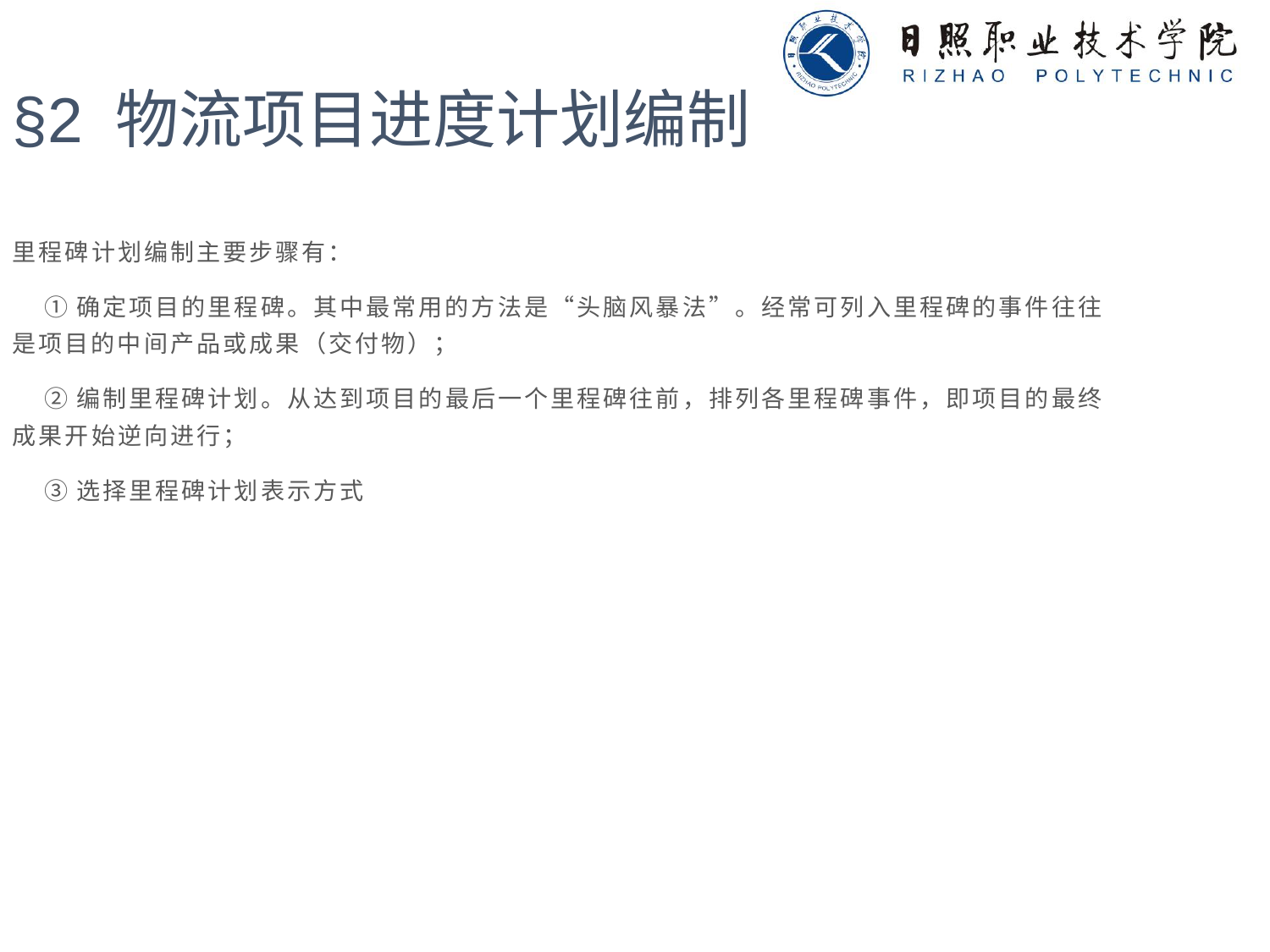

§2 物流项目进度计划编制
里程碑计划编制主要步骤有：
    ①确定项目的里程碑。其中最常用的方法是“头脑风暴法”。经常可列入里程碑的事件往往是项目的中间产品或成果（交付物）；
    ②编制里程碑计划。从达到项目的最后一个里程碑往前，排列各里程碑事件，即项目的最终成果开始逆向进行；
    ③选择里程碑计划表示方式